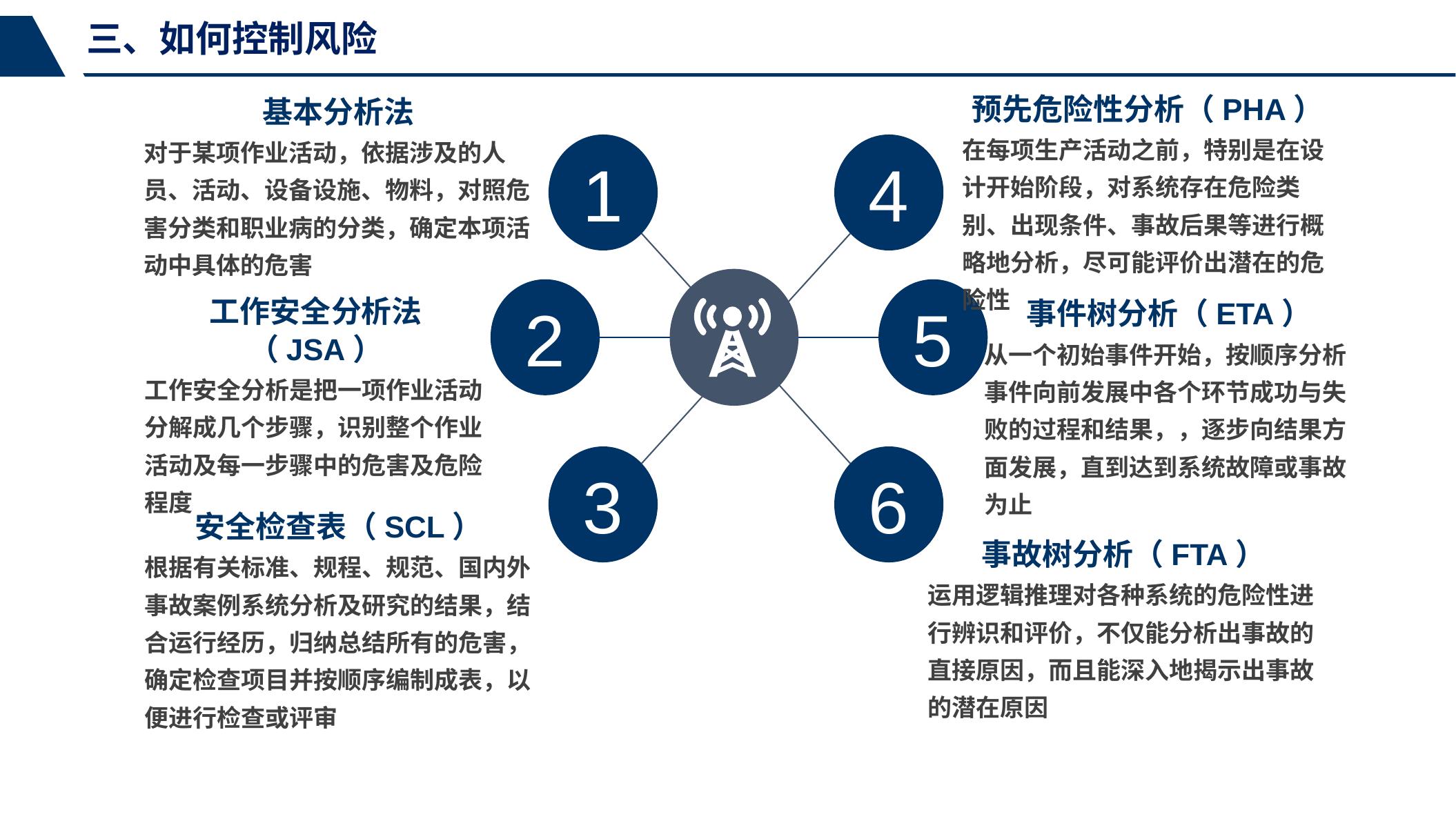

三、如何控制风险

预先危险性分析（PHA）
在每项生产活动之前，特别是在设计开始阶段，对系统存在危险类别、出现条件、事故后果等进行概略地分析，尽可能评价出潜在的危险性
基本分析法
对于某项作业活动，依据涉及的人员、活动、设备设施、物料，对照危害分类和职业病的分类，确定本项活动中具体的危害
1
4

2
5
工作安全分析法（JSA）
工作安全分析是把一项作业活动分解成几个步骤，识别整个作业活动及每一步骤中的危害及危险程度
事件树分析（ETA）
从一个初始事件开始，按顺序分析事件向前发展中各个环节成功与失败的过程和结果，，逐步向结果方面发展，直到达到系统故障或事故为止

3
6
安全检查表（SCL）
根据有关标准、规程、规范、国内外事故案例系统分析及研究的结果，结合运行经历，归纳总结所有的危害，确定检查项目并按顺序编制成表，以便进行检查或评审
事故树分析（FTA）
运用逻辑推理对各种系统的危险性进行辨识和评价，不仅能分析出事故的直接原因，而且能深入地揭示出事故的潜在原因